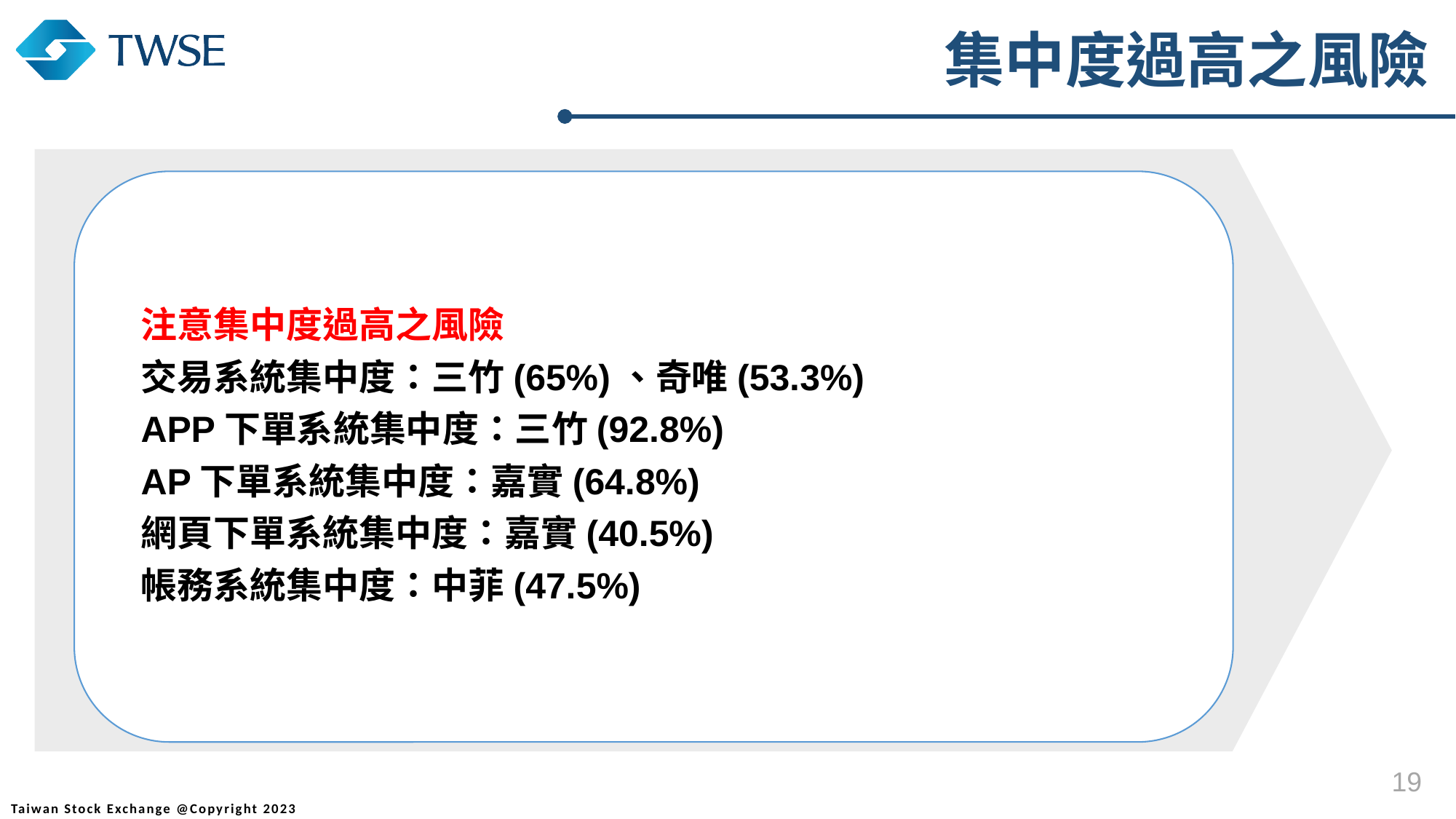

集中度過高之風險

注意集中度過高之風險
交易系統集中度：三竹(65%)、奇唯(53.3%)
APP下單系統集中度：三竹(92.8%)
AP下單系統集中度：嘉實(64.8%)
網頁下單系統集中度：嘉實(40.5%)
帳務系統集中度：中菲(47.5%)
19